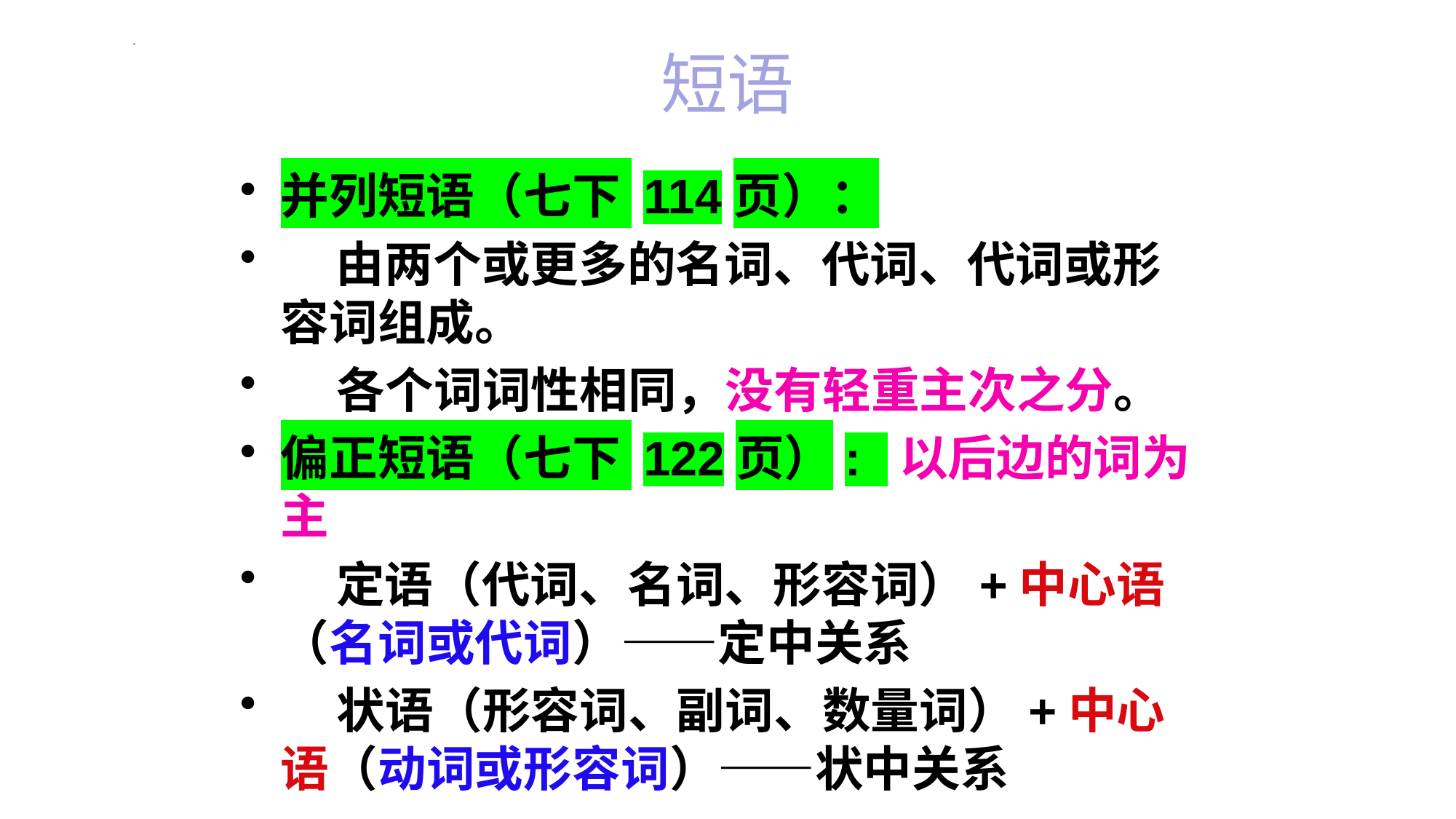

# 短语
并列短语（七下 114页）：
    由两个或更多的名词、代词、代词或形容词组成。
    各个词词性相同，没有轻重主次之分。
偏正短语（七下 122页）:  以后边的词为主
    定语（代词、名词、形容词）+中心语（名词或代词）——定中关系
    状语（形容词、副词、数量词）+中心语（动词或形容词）——状中关系